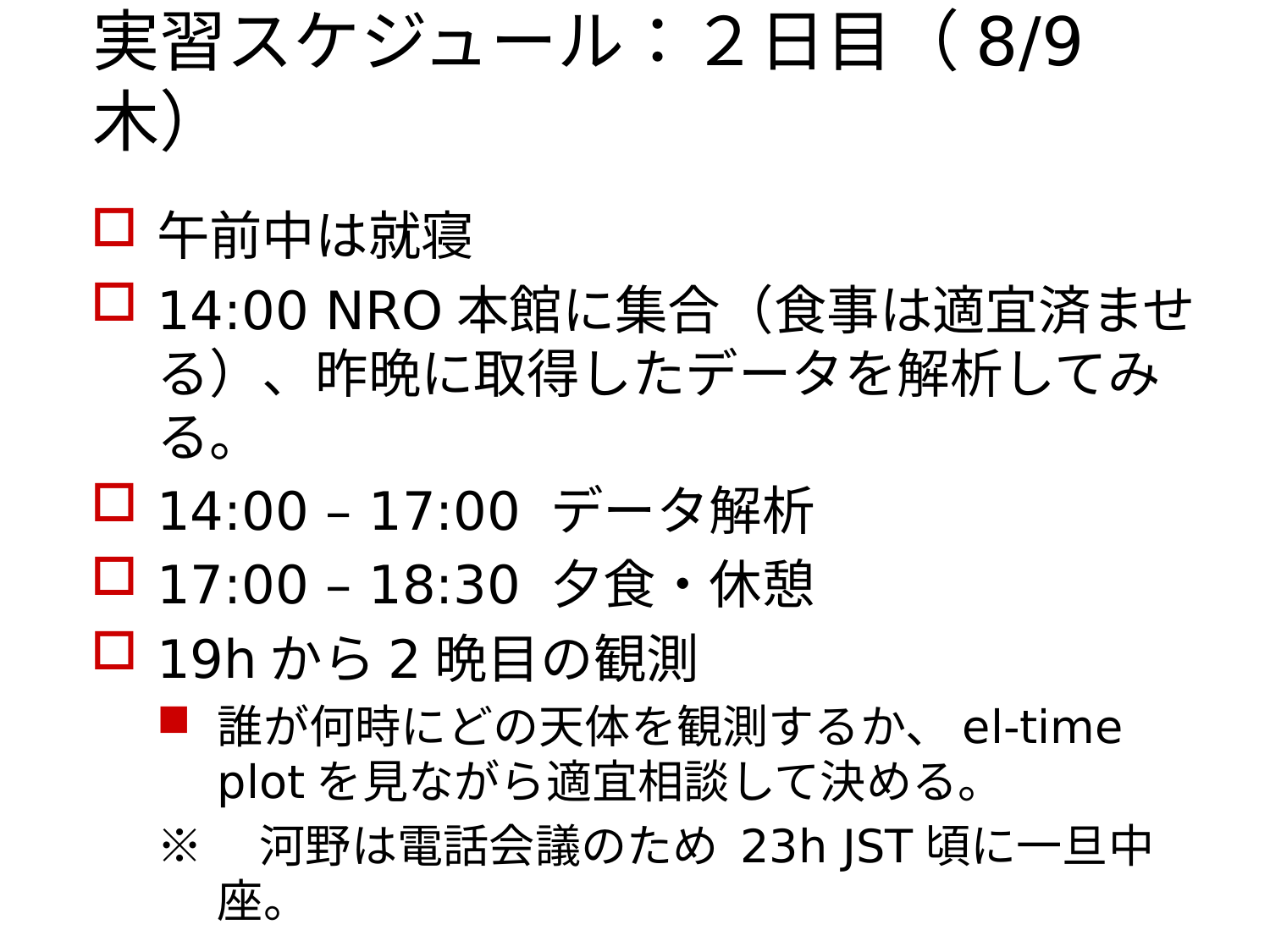

# 実習スケジュール：２日目（8/9 木）
午前中は就寝
14:00 NRO本館に集合（食事は適宜済ませる）、昨晩に取得したデータを解析してみる。
14:00 – 17:00 データ解析
17:00 – 18:30 夕食・休憩
19hから2晩目の観測
誰が何時にどの天体を観測するか、el-time plotを見ながら適宜相談して決める。
※　河野は電話会議のため 23h JST頃に一旦中座。